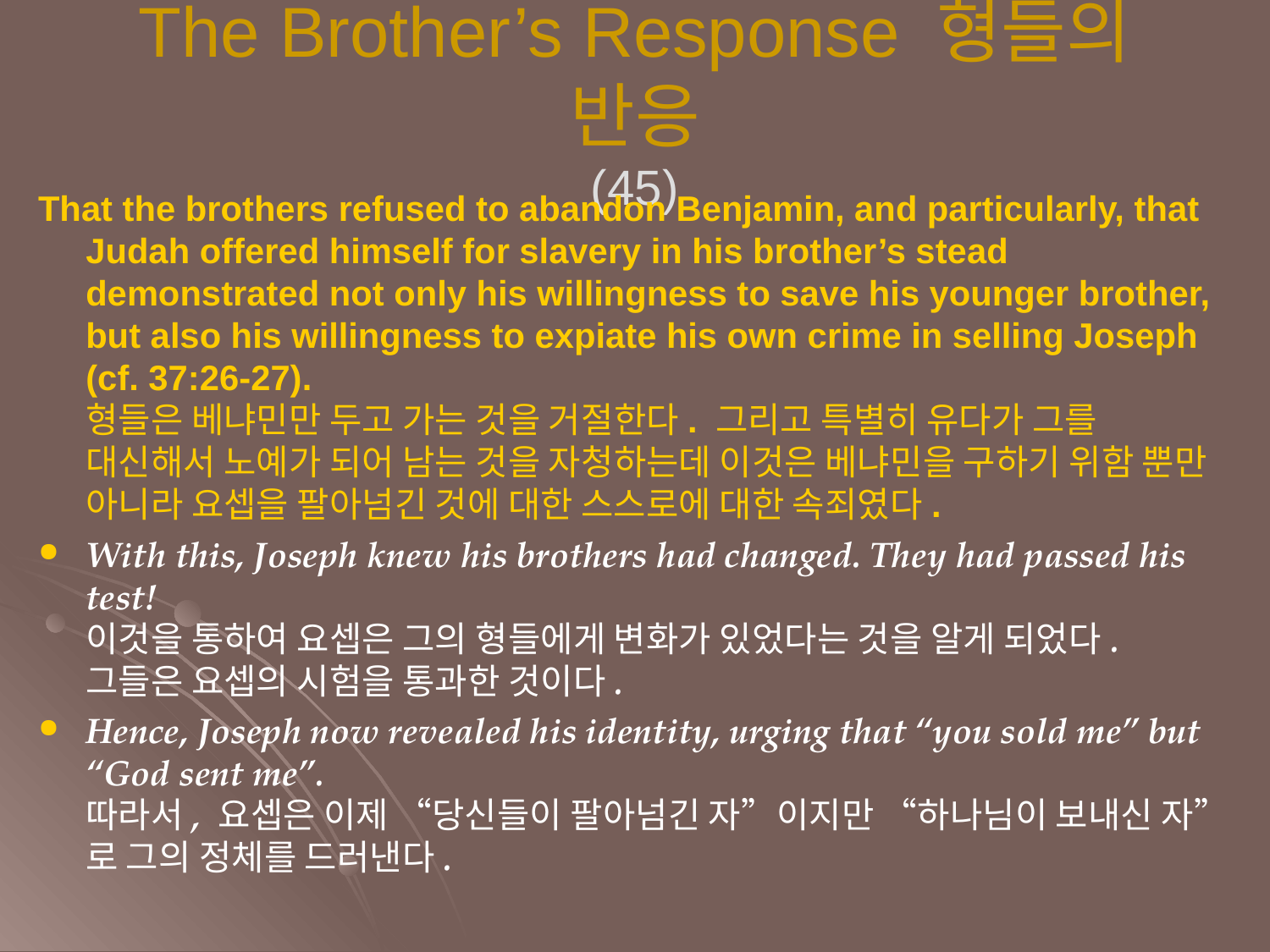

The Brother’s Response 형들의 반응
(45)
That the brothers refused to abandon Benjamin, and particularly, that Judah offered himself for slavery in his brother’s stead demonstrated not only his willingness to save his younger brother, but also his willingness to expiate his own crime in selling Joseph (cf. 37:26-27).
형들은 베냐민만 두고 가는 것을 거절한다. 그리고 특별히 유다가 그를 대신해서 노예가 되어 남는 것을 자청하는데 이것은 베냐민을 구하기 위함 뿐만 아니라 요셉을 팔아넘긴 것에 대한 스스로에 대한 속죄였다.
With this, Joseph knew his brothers had changed. They had passed his test!
이것을 통하여 요셉은 그의 형들에게 변화가 있었다는 것을 알게 되었다. 그들은 요셉의 시험을 통과한 것이다.
Hence, Joseph now revealed his identity, urging that “you sold me” but “God sent me”.
따라서, 요셉은 이제 “당신들이 팔아넘긴 자”이지만 “하나님이 보내신 자”로 그의 정체를 드러낸다.